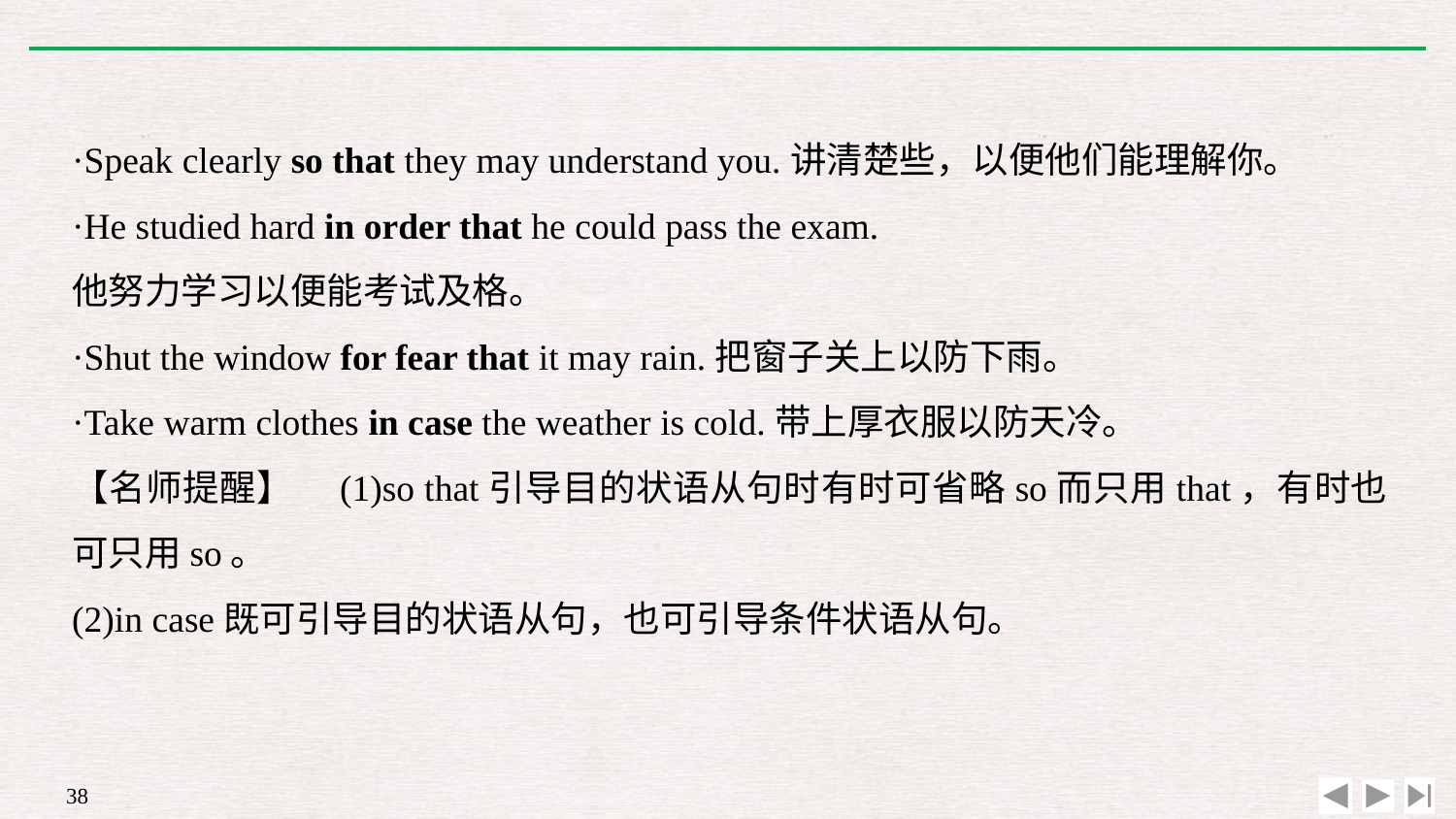

·Speak clearly so that they may understand you.讲清楚些，以便他们能理解你。
·He studied hard in order that he could pass the exam.
他努力学习以便能考试及格。
·Shut the window for fear that it may rain.把窗子关上以防下雨。
·Take warm clothes in case the weather is cold.带上厚衣服以防天冷。
【名师提醒】　(1)so that引导目的状语从句时有时可省略so而只用that，有时也可只用so。
(2)in case既可引导目的状语从句，也可引导条件状语从句。